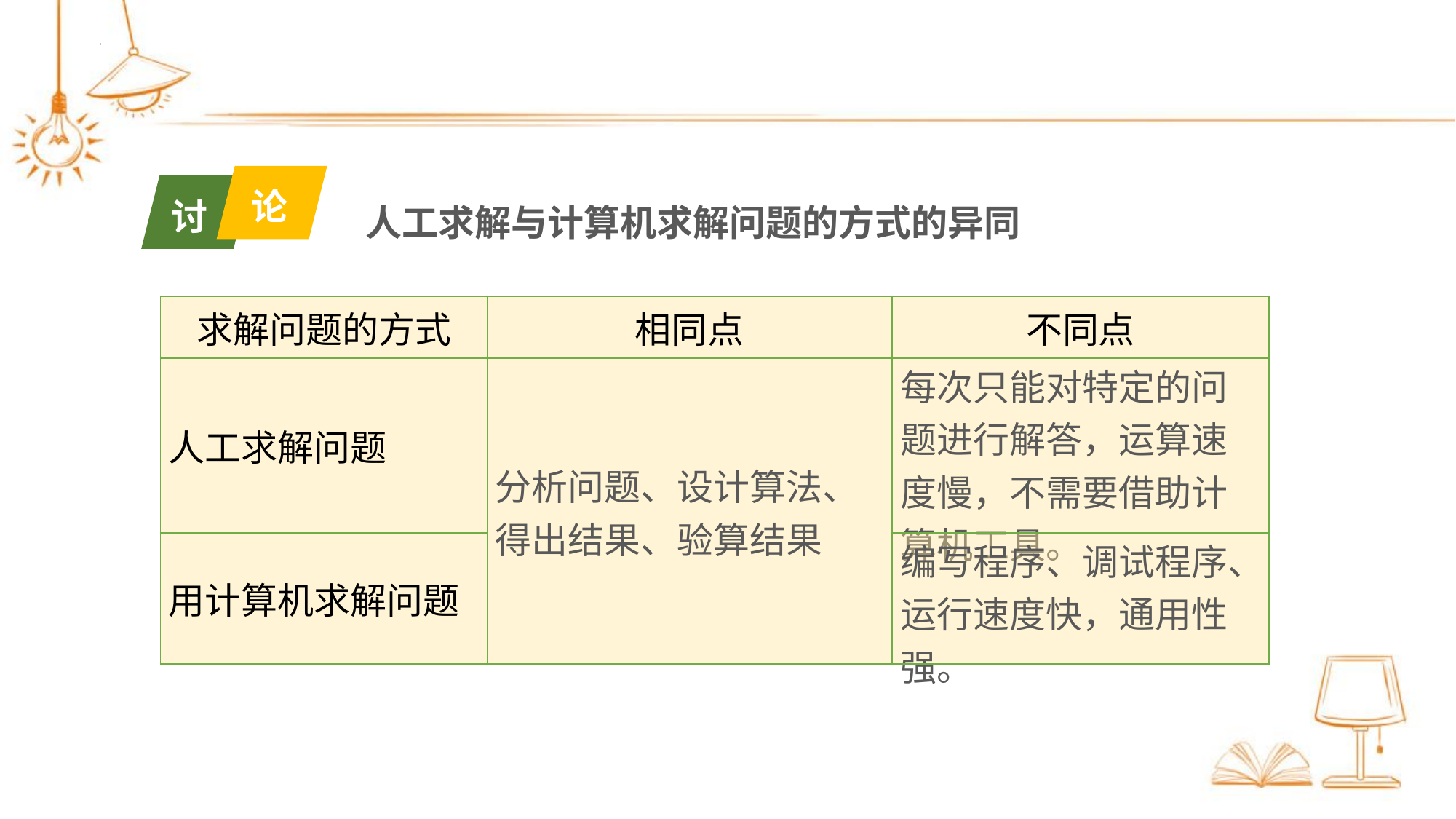

论
讨
人工求解与计算机求解问题的方式的异同
| 求解问题的方式 | 相同点 | 不同点 |
| --- | --- | --- |
| 人工求解问题 | 分析问题、设计算法、得出结果、验算结果 | 每次只能对特定的问题进行解答，运算速度慢，不需要借助计算机工具。 |
| 用计算机求解问题 |  | 编写程序、调试程序、运行速度快，通用性强。 |